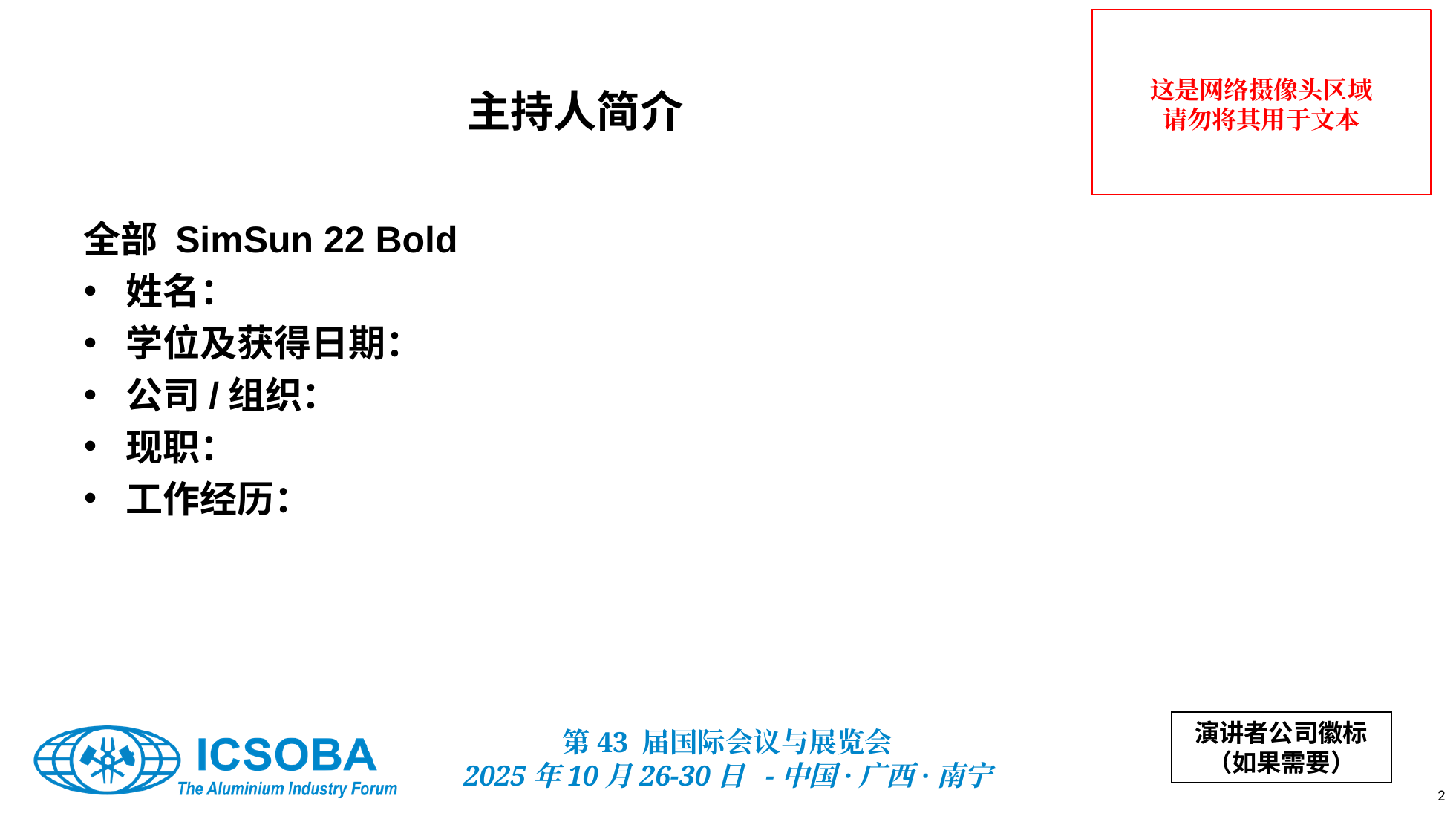

# 主持人简介
全部 SimSun 22 Bold
姓名：
学位及获得日期：
公司/组织：
现职：
工作经历：